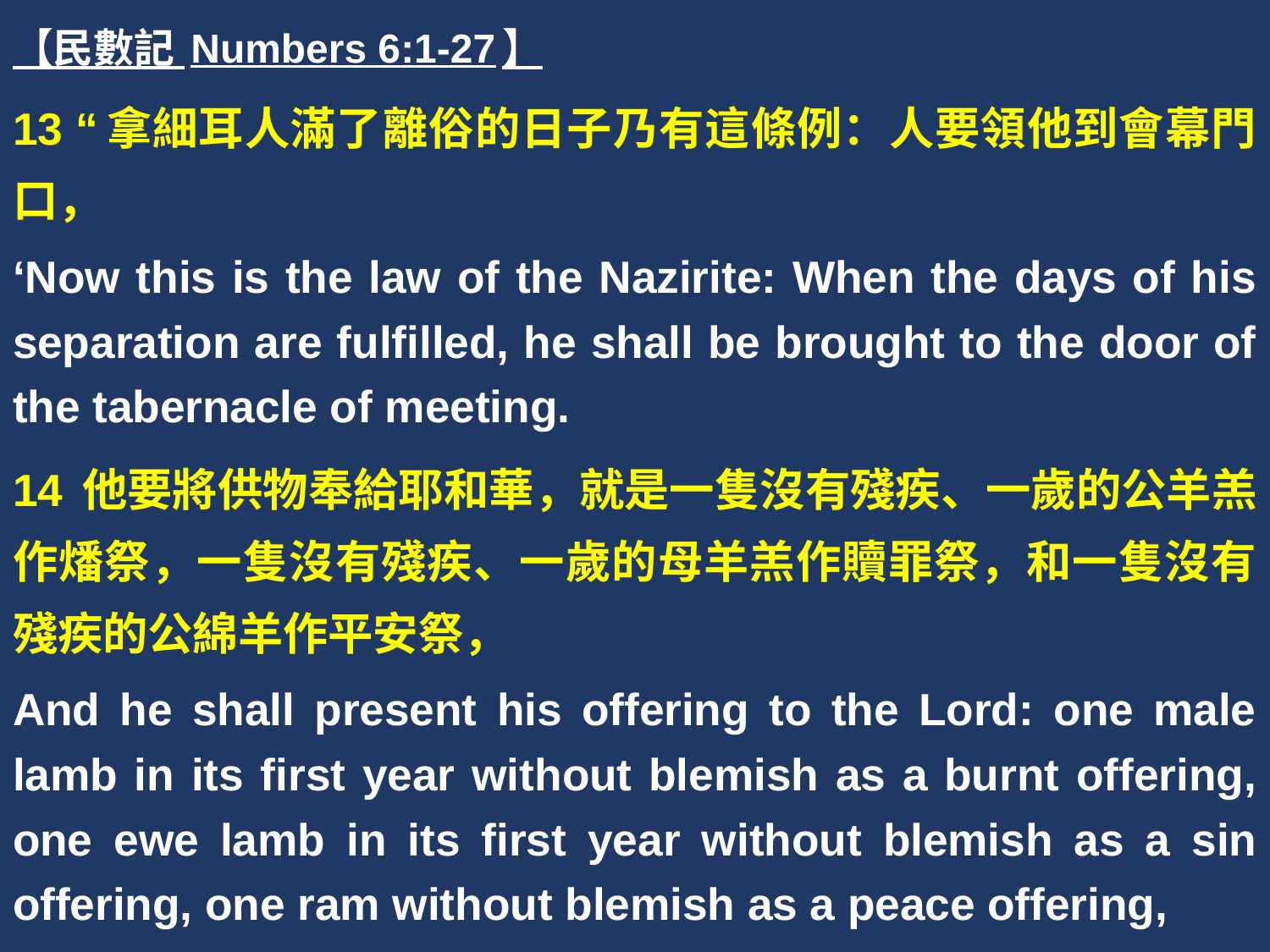

【民數記 Numbers 6:1-27】
13 “拿細耳人滿了離俗的日子乃有這條例：人要領他到會幕門口，
‘Now this is the law of the Nazirite: When the days of his separation are fulfilled, he shall be brought to the door of the tabernacle of meeting.
14 他要將供物奉給耶和華，就是一隻沒有殘疾、一歲的公羊羔作燔祭，一隻沒有殘疾、一歲的母羊羔作贖罪祭，和一隻沒有殘疾的公綿羊作平安祭，
And he shall present his offering to the Lord: one male lamb in its first year without blemish as a burnt offering, one ewe lamb in its first year without blemish as a sin offering, one ram without blemish as a peace offering,